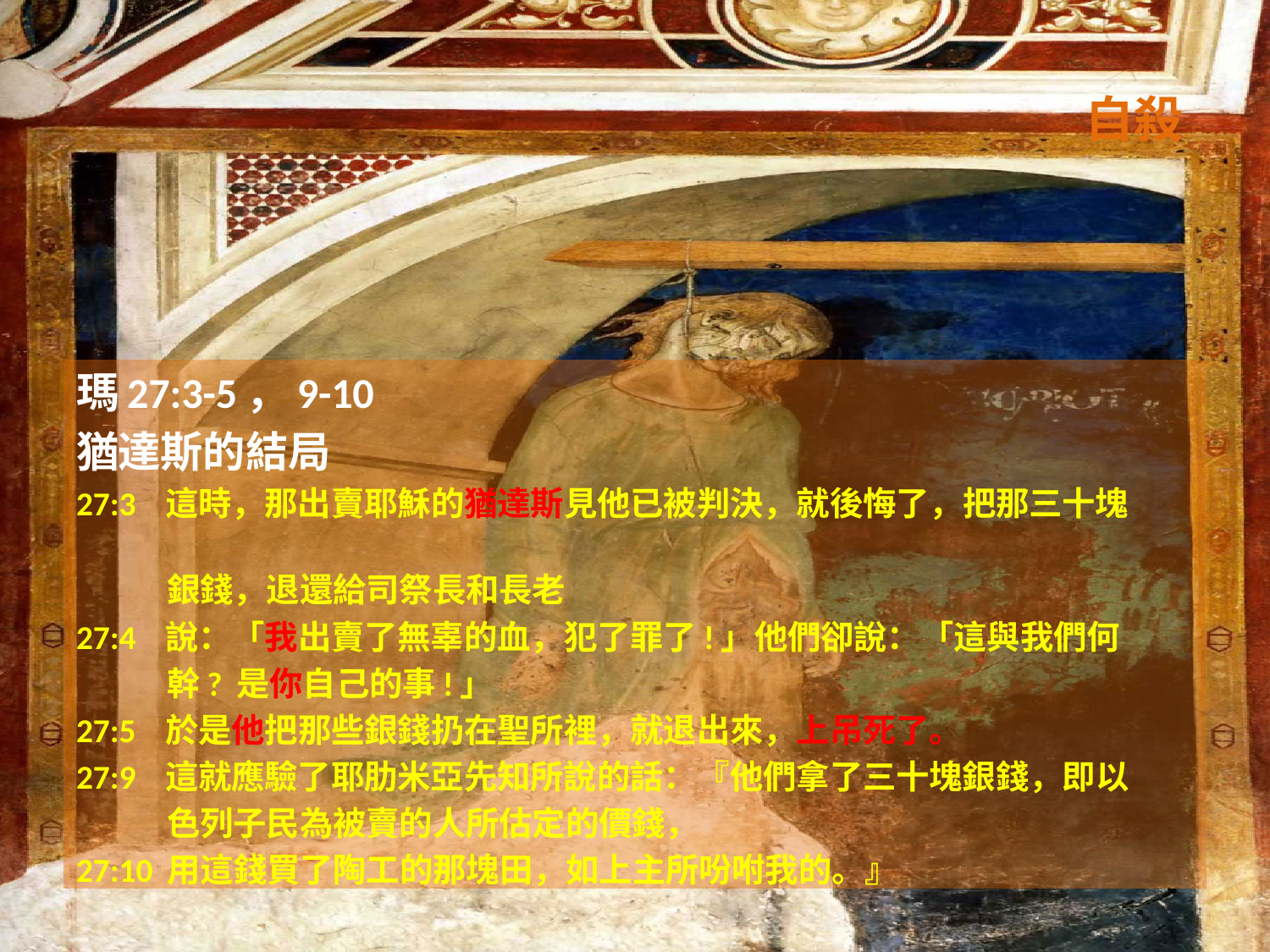

# 自殺

瑪27:3-5，9-10
猶達斯的結局
27:3   這時，那出賣耶穌的猶達斯見他已被判決，就後悔了，把那三十塊
           銀錢，退還給司祭長和長老
27:4   說：「我出賣了無辜的血，犯了罪了!」他們卻說：「這與我們何
           幹? 是你自己的事!」
27:5   於是他把那些銀錢扔在聖所裡，就退出來，上吊死了。
27:9   這就應驗了耶肋米亞先知所說的話：『他們拿了三十塊銀錢，即以
           色列子民為被賣的人所估定的價錢，
27:10 用這錢買了陶工的那塊田，如上主所吩咐我的。』